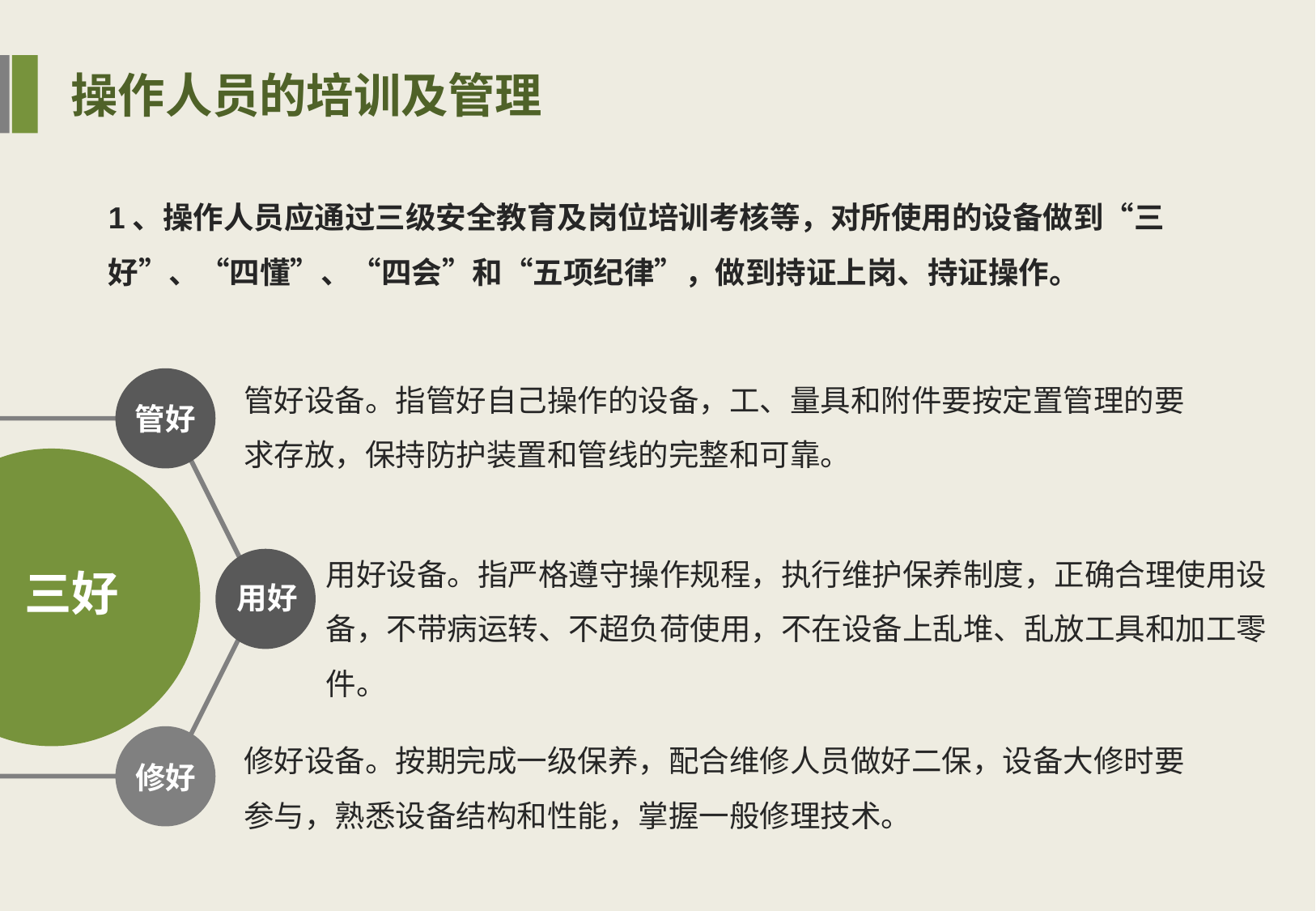

操作人员的培训及管理
1、操作人员应通过三级安全教育及岗位培训考核等，对所使用的设备做到“三好”、“四懂”、“四会”和“五项纪律”，做到持证上岗、持证操作。
管好设备。指管好自己操作的设备，工、量具和附件要按定置管理的要求存放，保持防护装置和管线的完整和可靠。

管好

用好设备。指严格遵守操作规程，执行维护保养制度，正确合理使用设备，不带病运转、不超负荷使用，不在设备上乱堆、乱放工具和加工零件。

三好
用好
修好设备。按期完成一级保养，配合维修人员做好二保，设备大修时要参与，熟悉设备结构和性能，掌握一般修理技术。

修好